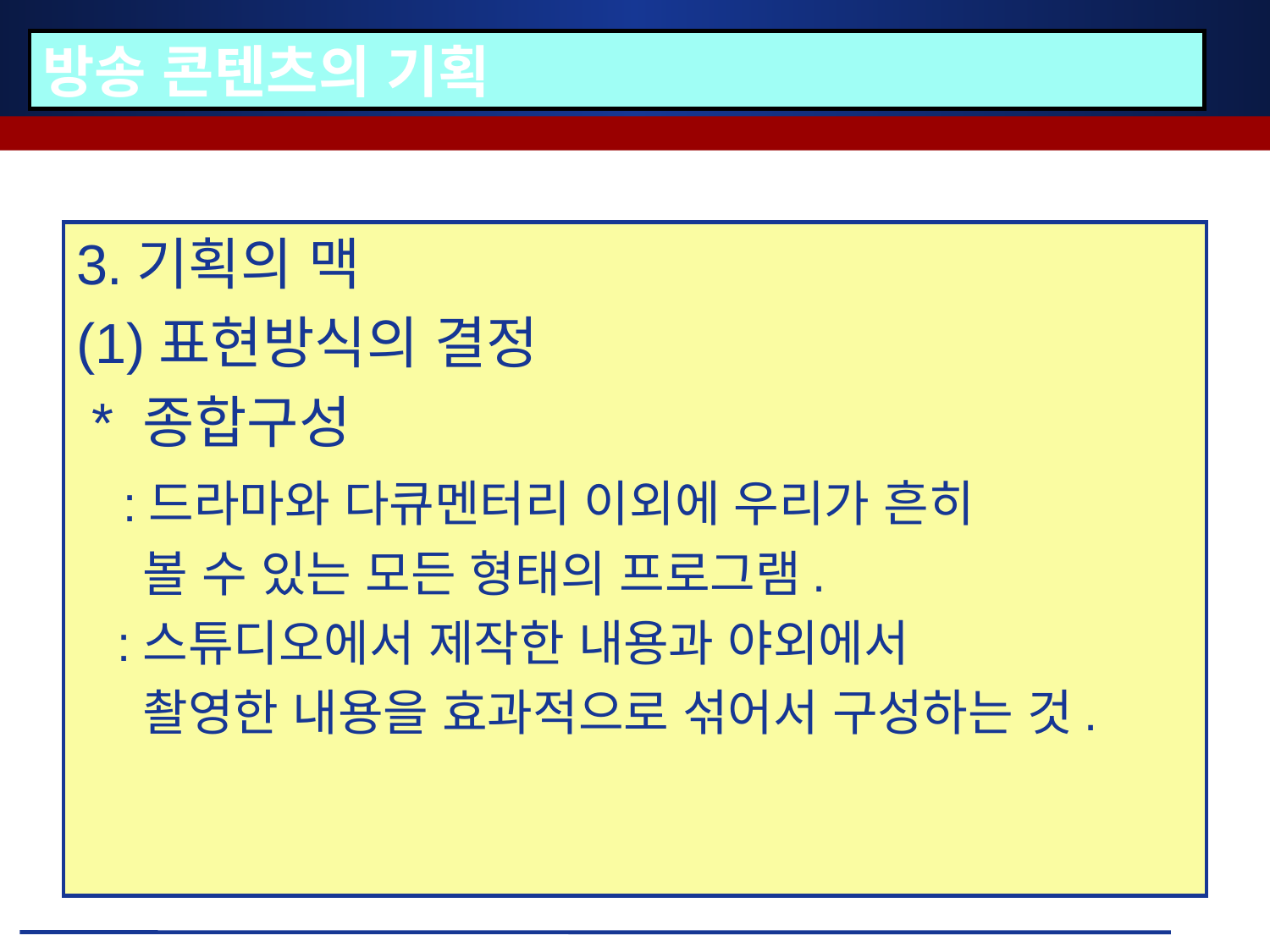

# 방송 콘텐츠의 기획
3.기획의 맥
(1)표현방식의 결정
 * 종합구성
   :드라마와 다큐멘터리 이외에 우리가 흔히
    볼 수 있는 모든 형태의 프로그램.
   :스튜디오에서 제작한 내용과 야외에서
    촬영한 내용을 효과적으로 섞어서 구성하는 것.